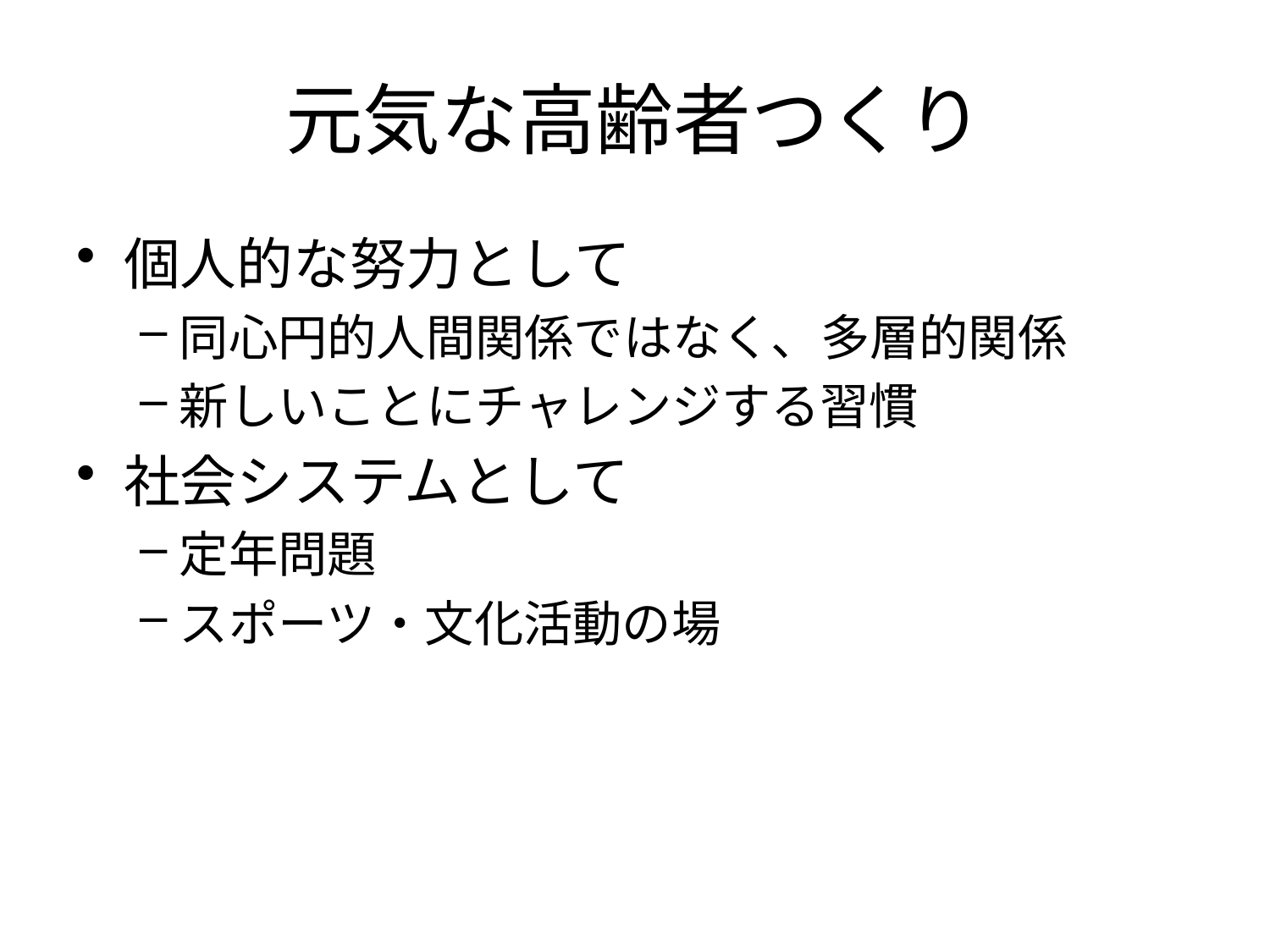

# 元気な高齢者つくり
個人的な努力として
同心円的人間関係ではなく、多層的関係
新しいことにチャレンジする習慣
社会システムとして
定年問題
スポーツ・文化活動の場